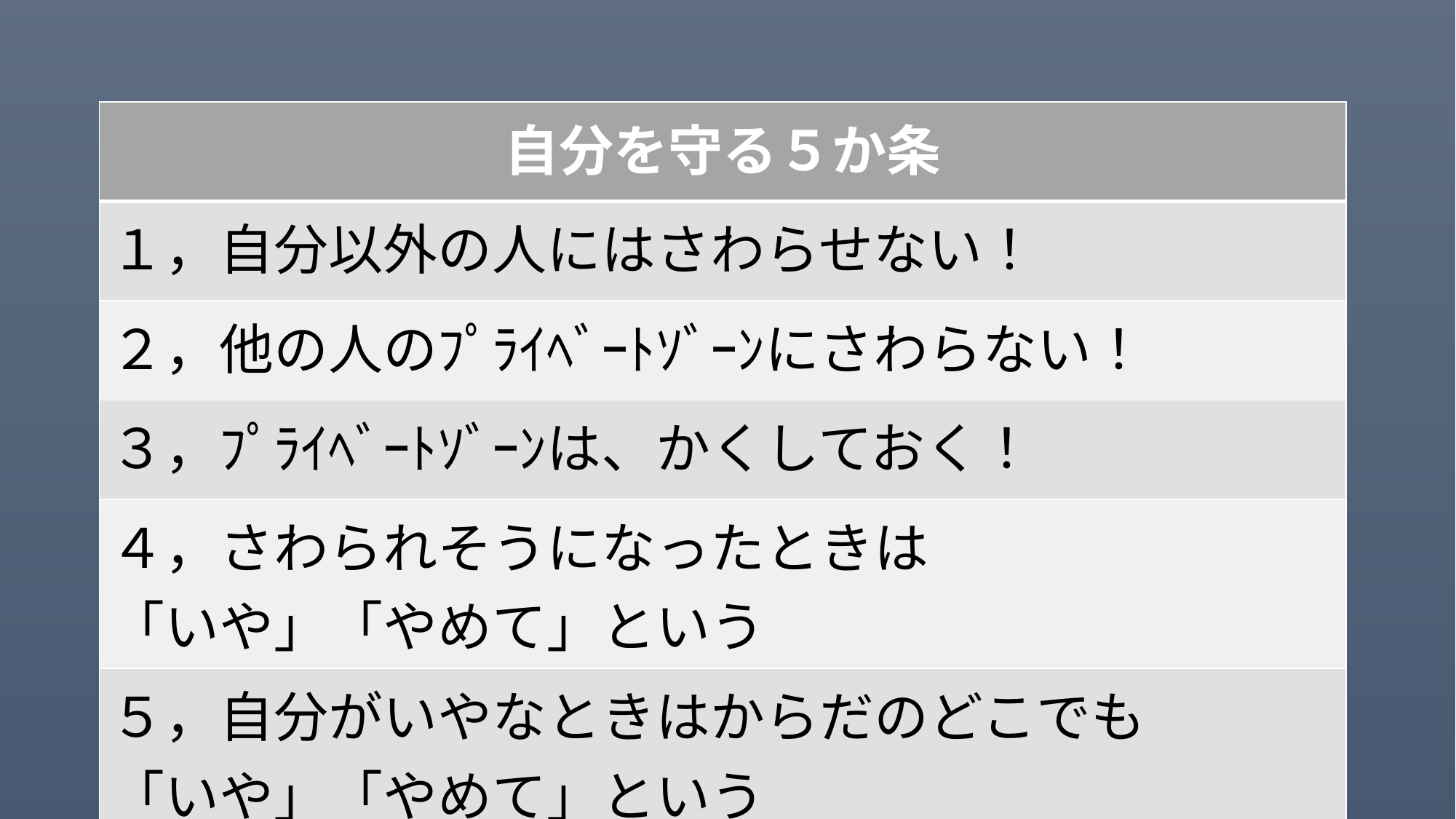

| 自分を守る５か条 |
| --- |
| １，自分以外の人にはさわらせない！ |
| ２，他の人のﾌﾟﾗｲﾍﾞｰﾄｿﾞｰﾝにさわらない！ |
| ３，ﾌﾟﾗｲﾍﾞｰﾄｿﾞｰﾝは、かくしておく！ |
| ４，さわられそうになったときは 「いや」「やめて」という |
| ５，自分がいやなときはからだのどこでも 「いや」「やめて」という |